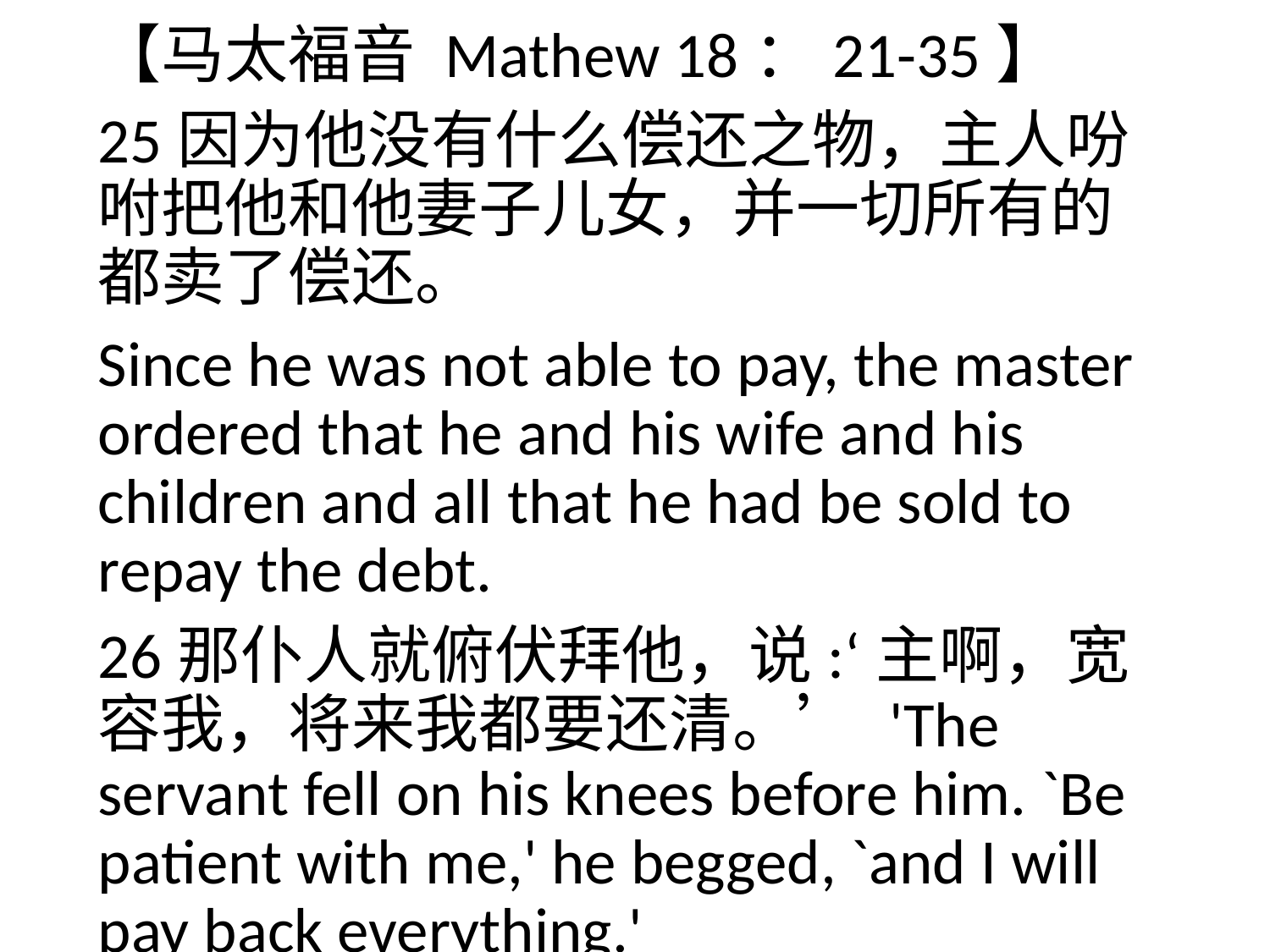

【马太福音 Mathew 18：21-35】
25因为他没有什么偿还之物，主人吩咐把他和他妻子儿女，并一切所有的都卖了偿还。
Since he was not able to pay, the master ordered that he and his wife and his children and all that he had be sold to repay the debt.
26那仆人就俯伏拜他，说:‘主啊，宽容我，将来我都要还清。’ 'The servant fell on his knees before him. `Be patient with me,' he begged, `and I will pay back everything.'